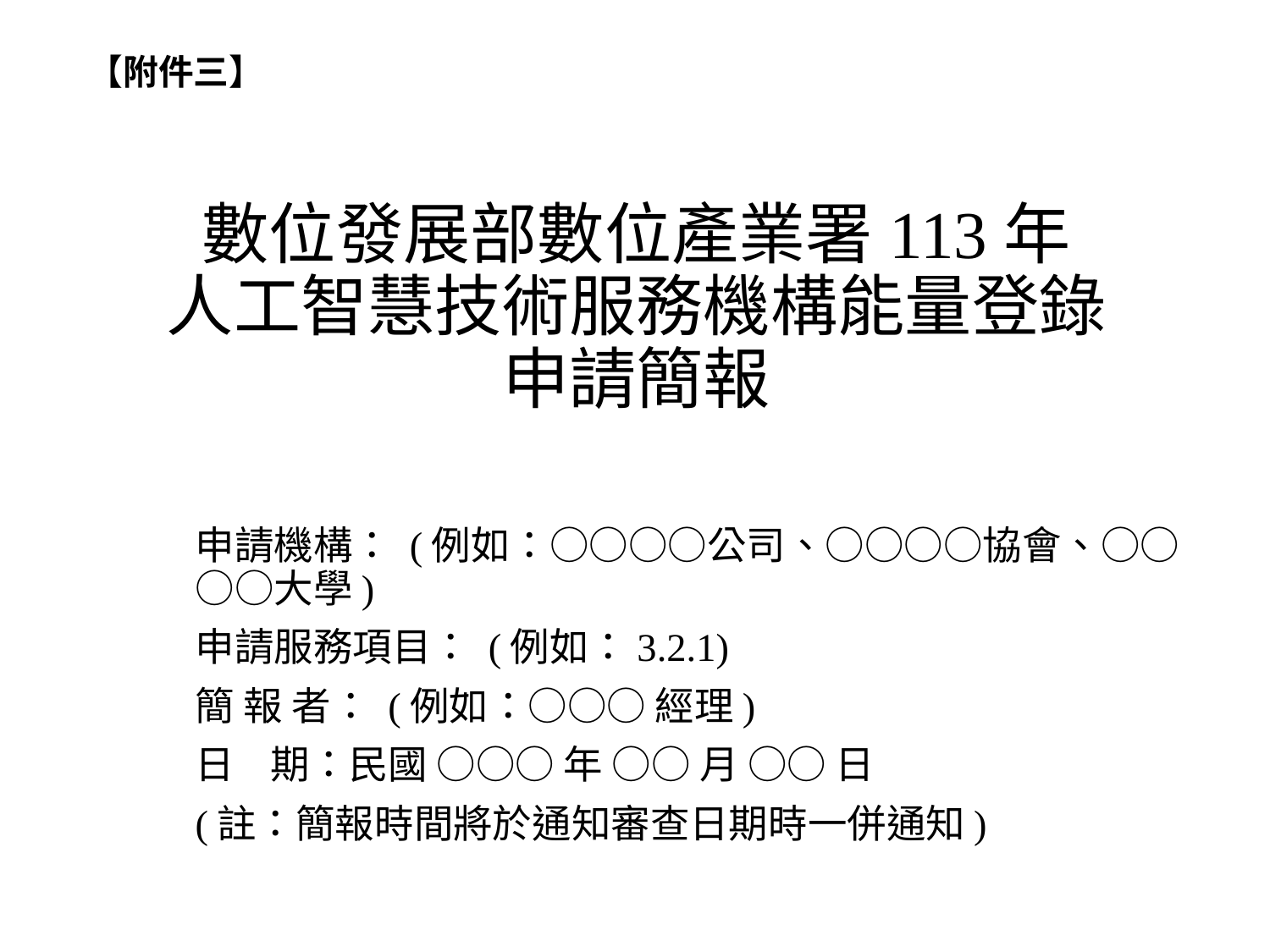

【附件三】
# 數位發展部數位產業署113年 人工智慧技術服務機構能量登錄 申請簡報
申請機構： (例如：○○○○公司、○○○○協會、○○○○大學)
申請服務項目： (例如：3.2.1)
簡 報 者： (例如：○○○ 經理)
日    期：民國 ○○○ 年 ○○ 月 ○○ 日
(註：簡報時間將於通知審查日期時一併通知)